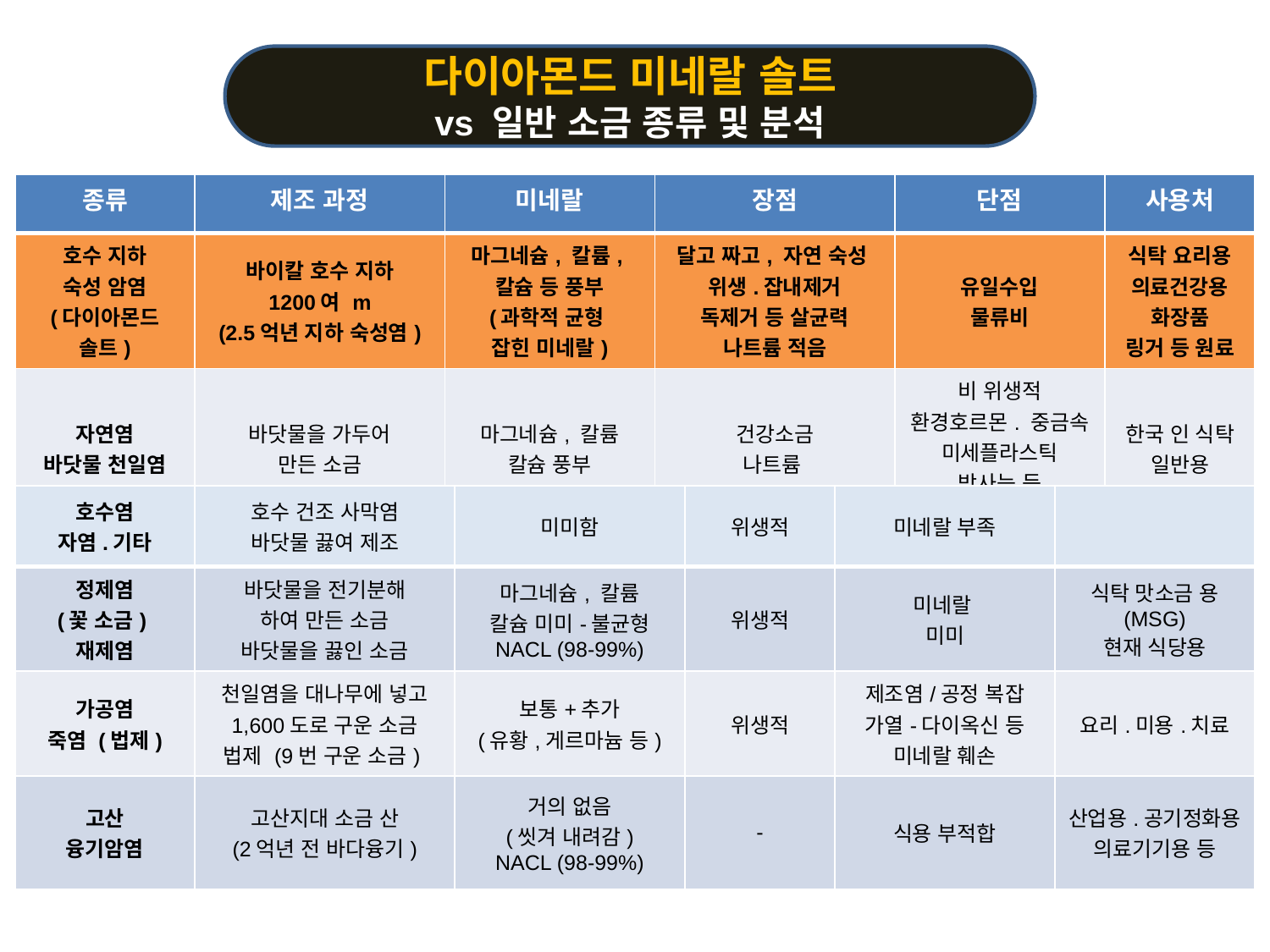

다이아몬드 미네랄 솔트
vs 일반 소금 종류 및 분석
| 종류 | 제조 과정 | 미네랄 | 장점 | 단점 | 사용처 |
| --- | --- | --- | --- | --- | --- |
| 호수 지하 숙성 암염 (다이아몬드 솔트) | 바이칼 호수 지하 1200여 m (2.5억년 지하 숙성염) | 마그네슘, 칼륨, 칼슘 등 풍부 (과학적 균형 잡힌 미네랄) | 달고 짜고, 자연 숙성 위생.잡내제거 독제거 등 살균력 나트륨 적음 | 유일수입 물류비 | 식탁 요리용 의료건강용 화장품 링거 등 원료 |
| 자연염 바닷물 천일염 | 바닷물을 가두어 만든 소금 | 마그네슘, 칼륨 칼슘 풍부 | 건강소금 나트륨 | 비 위생적 환경호르몬. 중금속 미세플라스틱 방사능 등 | 한국 인 식탁 일반용 |
| 호수염 자염.기타 | 호수 건조 사막염 바닷물 끓여 제조 | 미미함 | 위생적 | 미네랄 부족 |  |
| --- | --- | --- | --- | --- | --- |
| 정제염 (꽃 소금) 재제염 | 바닷물을 전기분해 하여 만든 소금 바닷물을 끓인 소금 | 마그네슘, 칼륨 칼슘 미미-불균형 NACL (98-99%) | 위생적 | 미네랄 미미 | 식탁 맛소금 용 (MSG) 현재 식당용 |
| 가공염 죽염 (법제) | 천일염을 대나무에 넣고 1,600도로 구운 소금 법제 (9번 구운 소금) | 보통+추가 (유황,게르마늄 등) | 위생적 | 제조염/공정 복잡 가열-다이옥신 등 미네랄 훼손 | 요리.미용.치료 |
| 고산 융기암염 | 고산지대 소금 산 (2억년 전 바다융기) | 거의 없음 (씻겨 내려감) NACL (98-99%) | - | 식용 부적합 | 산업용.공기정화용 의료기기용 등 |